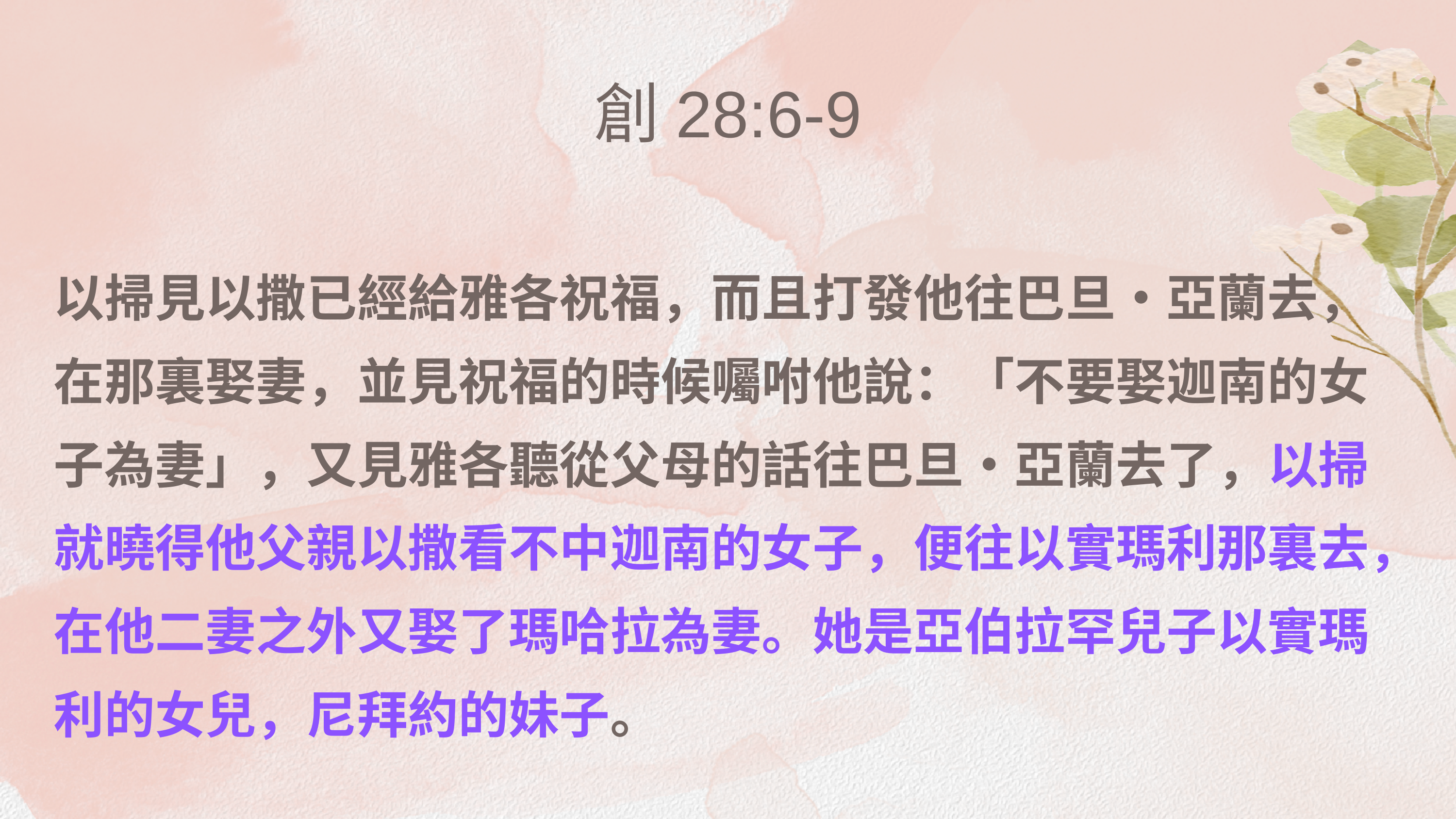

創28:6-9
以掃見以撒已經給雅各祝福，而且打發他往巴旦•亞蘭去，在那裏娶妻，並見祝福的時候囑咐他說：「不要娶迦南的女子為妻」，又見雅各聽從父母的話往巴旦•亞蘭去了，以掃就曉得他父親以撒看不中迦南的女子，便往以實瑪利那裏去，在他二妻之外又娶了瑪哈拉為妻。她是亞伯拉罕兒子以實瑪利的女兒，尼拜約的妹子。